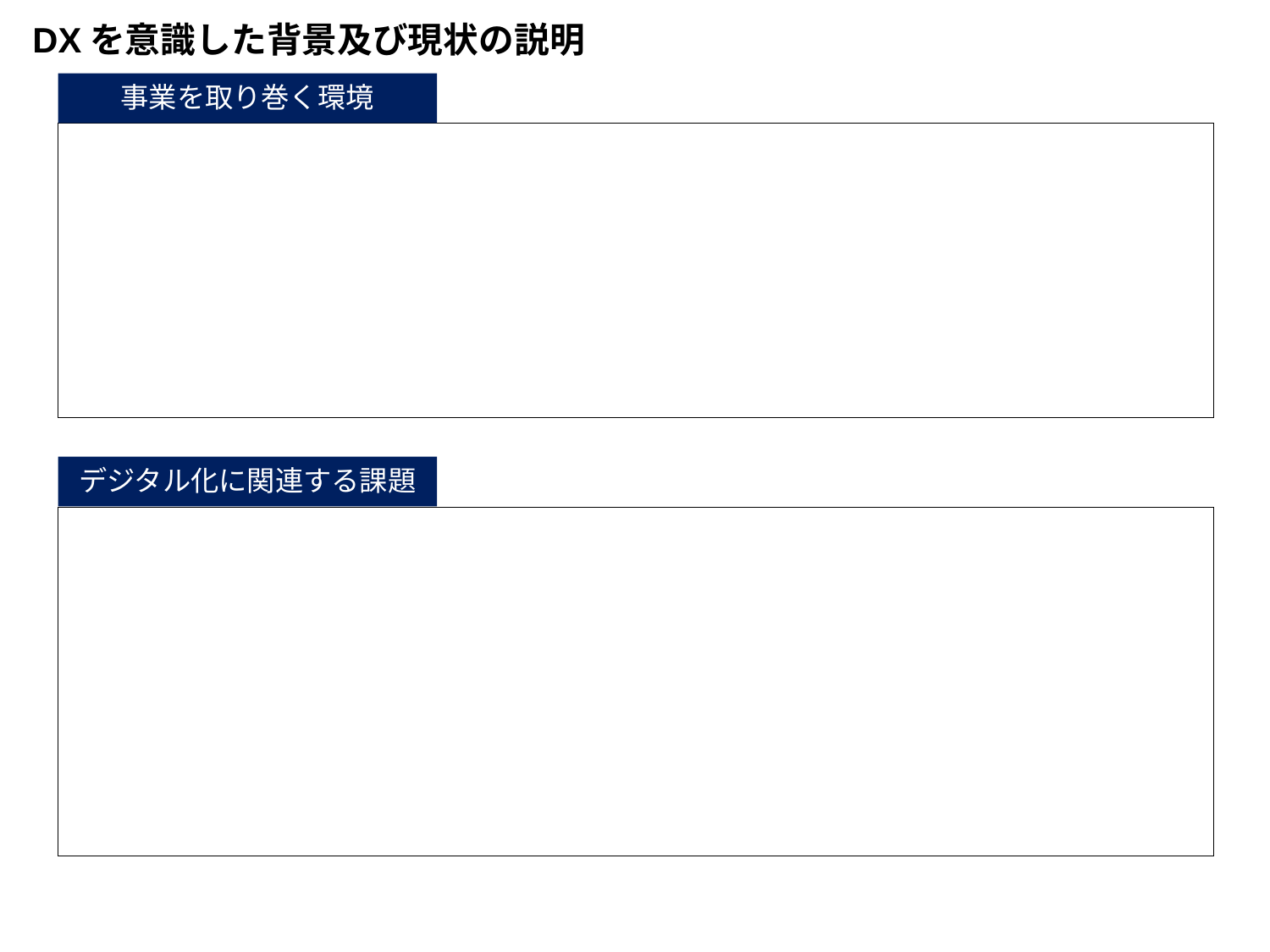

DXを意識した背景及び現状の説明
事業を取り巻く環境

デジタル化に関連する課題

2